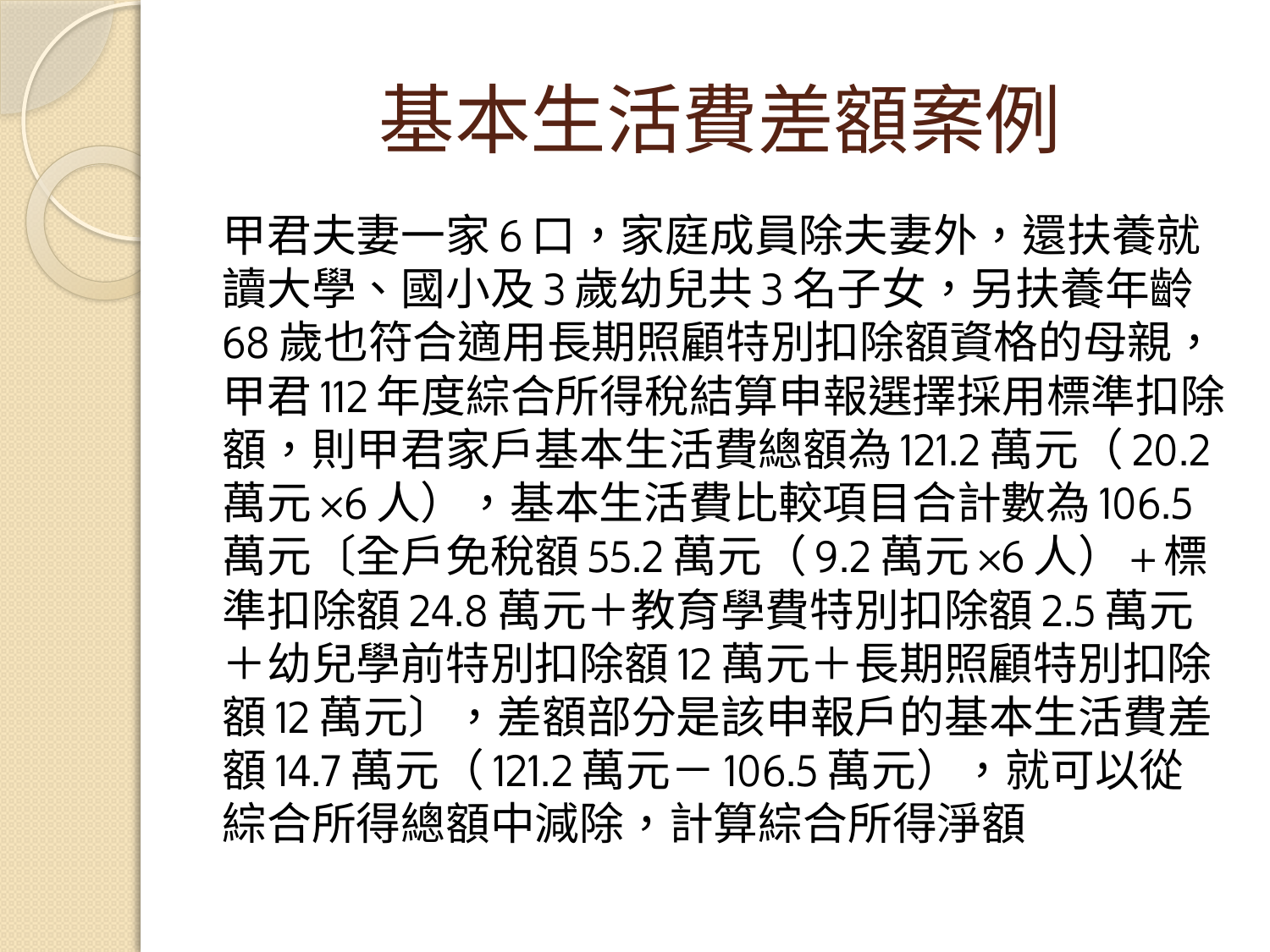

# 基本生活費差額案例
甲君夫妻一家6口，家庭成員除夫妻外，還扶養就讀大學、國小及3歲幼兒共3名子女，另扶養年齡68歲也符合適用長期照顧特別扣除額資格的母親，甲君112年度綜合所得稅結算申報選擇採用標準扣除額，則甲君家戶基本生活費總額為121.2萬元（20.2萬元×6人），基本生活費比較項目合計數為106.5萬元〔全戶免稅額55.2萬元（9.2萬元×6人）+標準扣除額24.8萬元＋教育學費特別扣除額2.5萬元＋幼兒學前特別扣除額12萬元＋長期照顧特別扣除額12萬元〕，差額部分是該申報戶的基本生活費差額14.7萬元（121.2萬元－106.5萬元），就可以從綜合所得總額中減除，計算綜合所得淨額